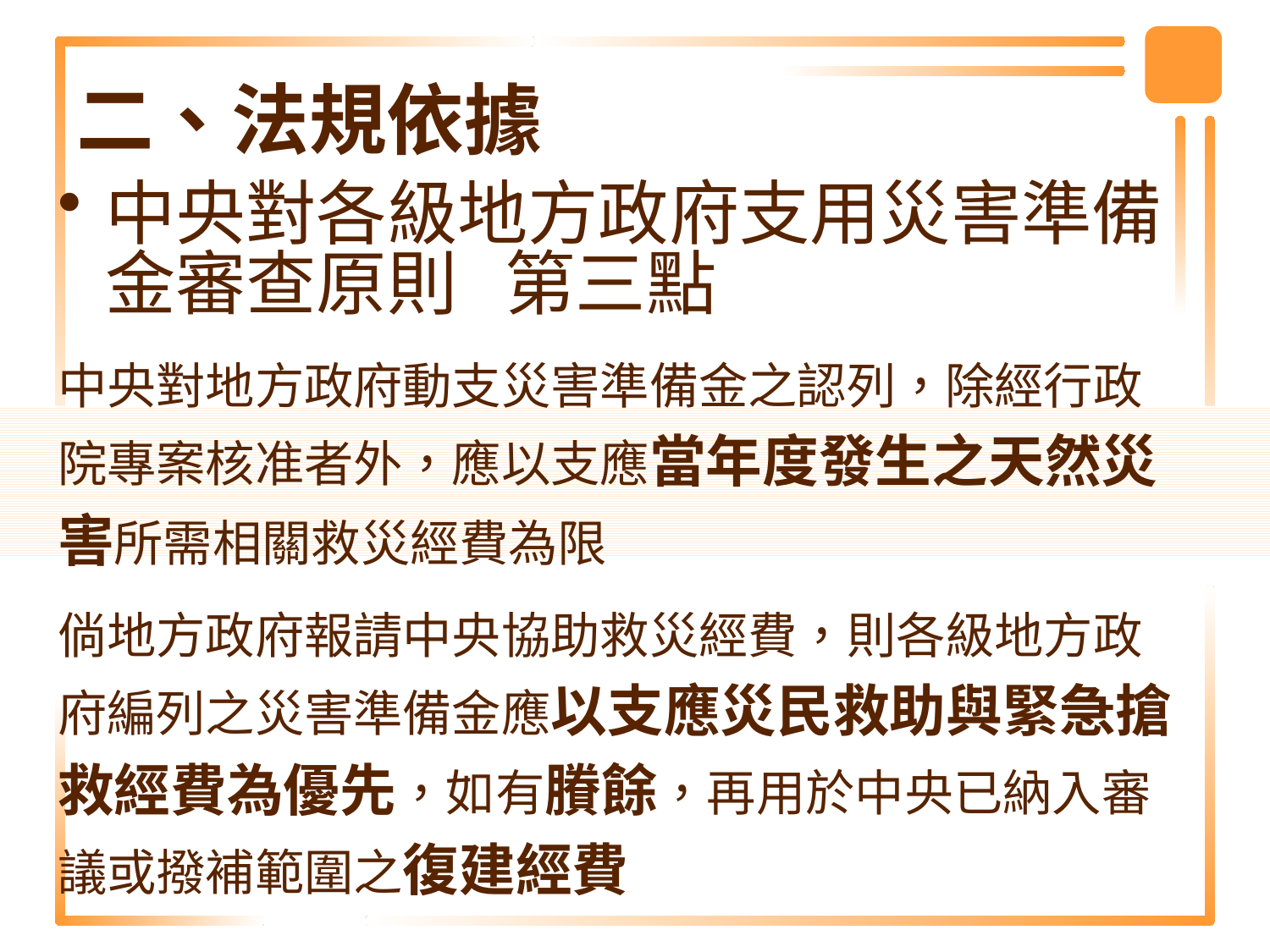

# 二、法規依據
中央對各級地方政府支用災害準備金審查原則   第三點
中央對地方政府動支災害準備金之認列，除經行政院專案核准者外，應以支應當年度發生之天然災害所需相關救災經費為限
倘地方政府報請中央協助救災經費，則各級地方政府編列之災害準備金應以支應災民救助與緊急搶救經費為優先，如有賸餘，再用於中央已納入審議或撥補範圍之復建經費